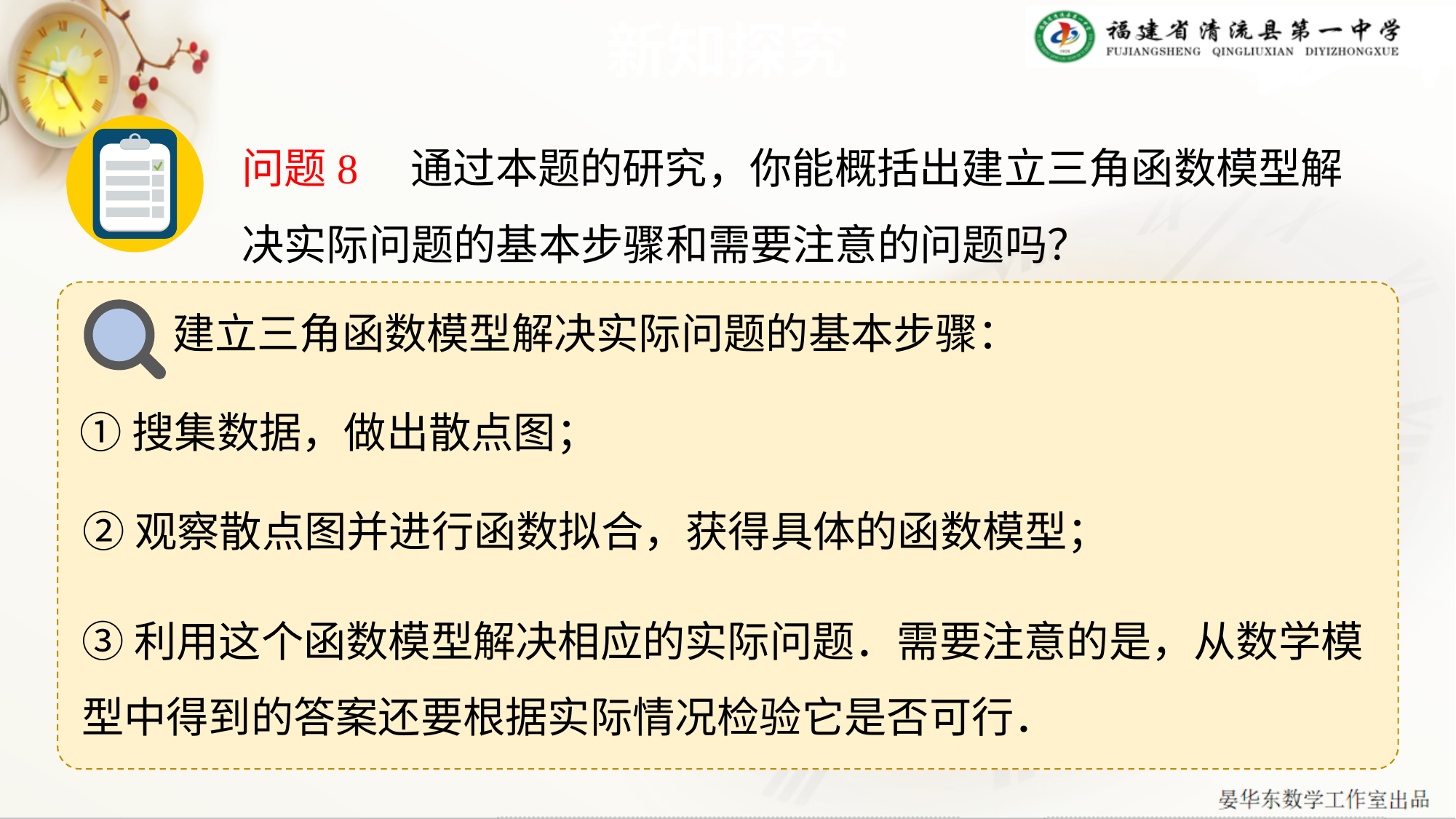

# 新知探究

问题8　通过本题的研究，你能概括出建立三角函数模型解决实际问题的基本步骤和需要注意的问题吗？

建立三角函数模型解决实际问题的基本步骤：
①搜集数据，做出散点图；
②观察散点图并进行函数拟合，获得具体的函数模型；
③利用这个函数模型解决相应的实际问题．需要注意的是，从数学模型中得到的答案还要根据实际情况检验它是否可行．